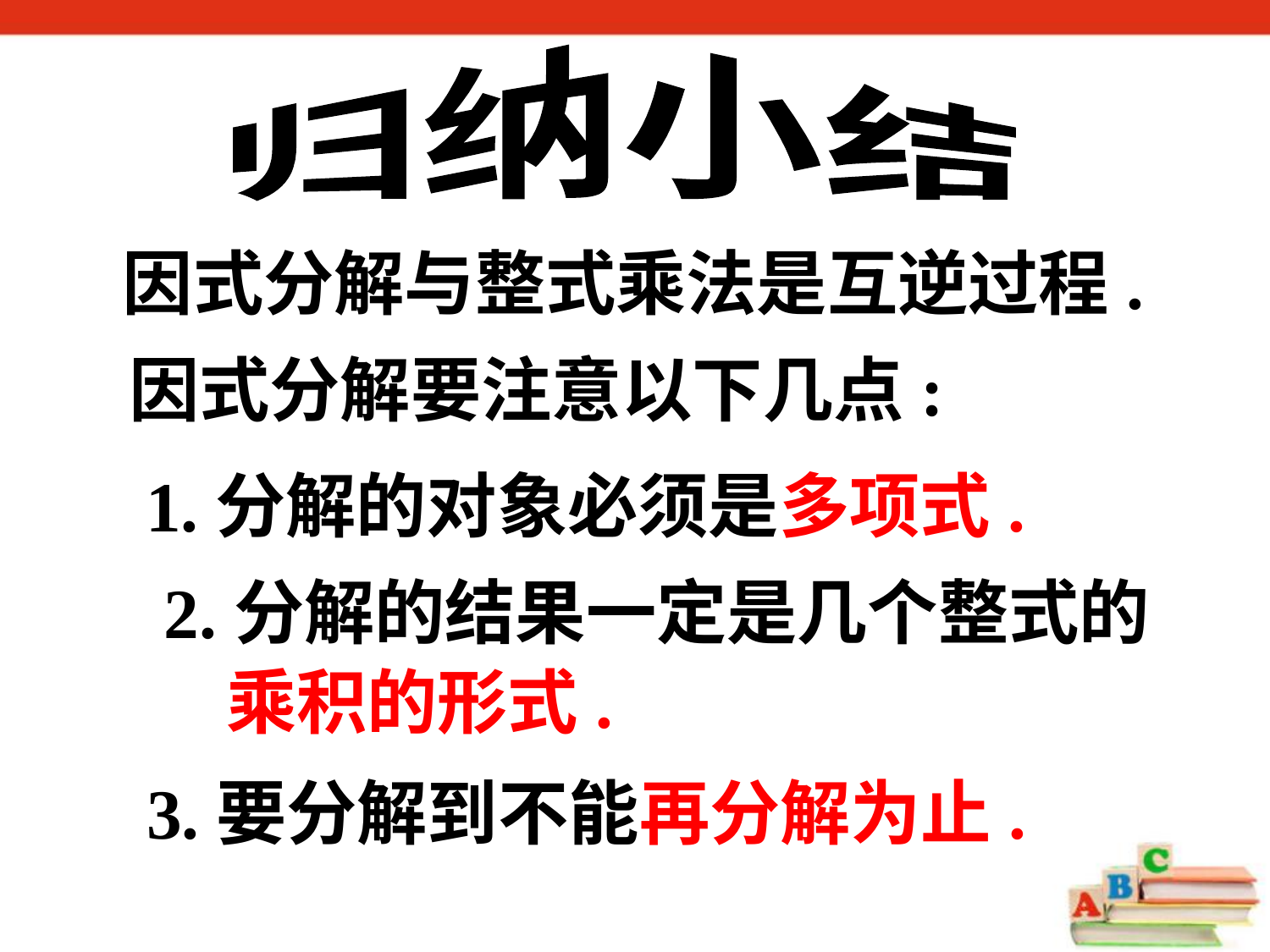

归纳小结
因式分解与整式乘法是互逆过程.
因式分解要注意以下几点:

1.分解的对象必须是多项式.
  2.分解的结果一定是几个整式的
     乘积的形式.
 3.要分解到不能再分解为止.